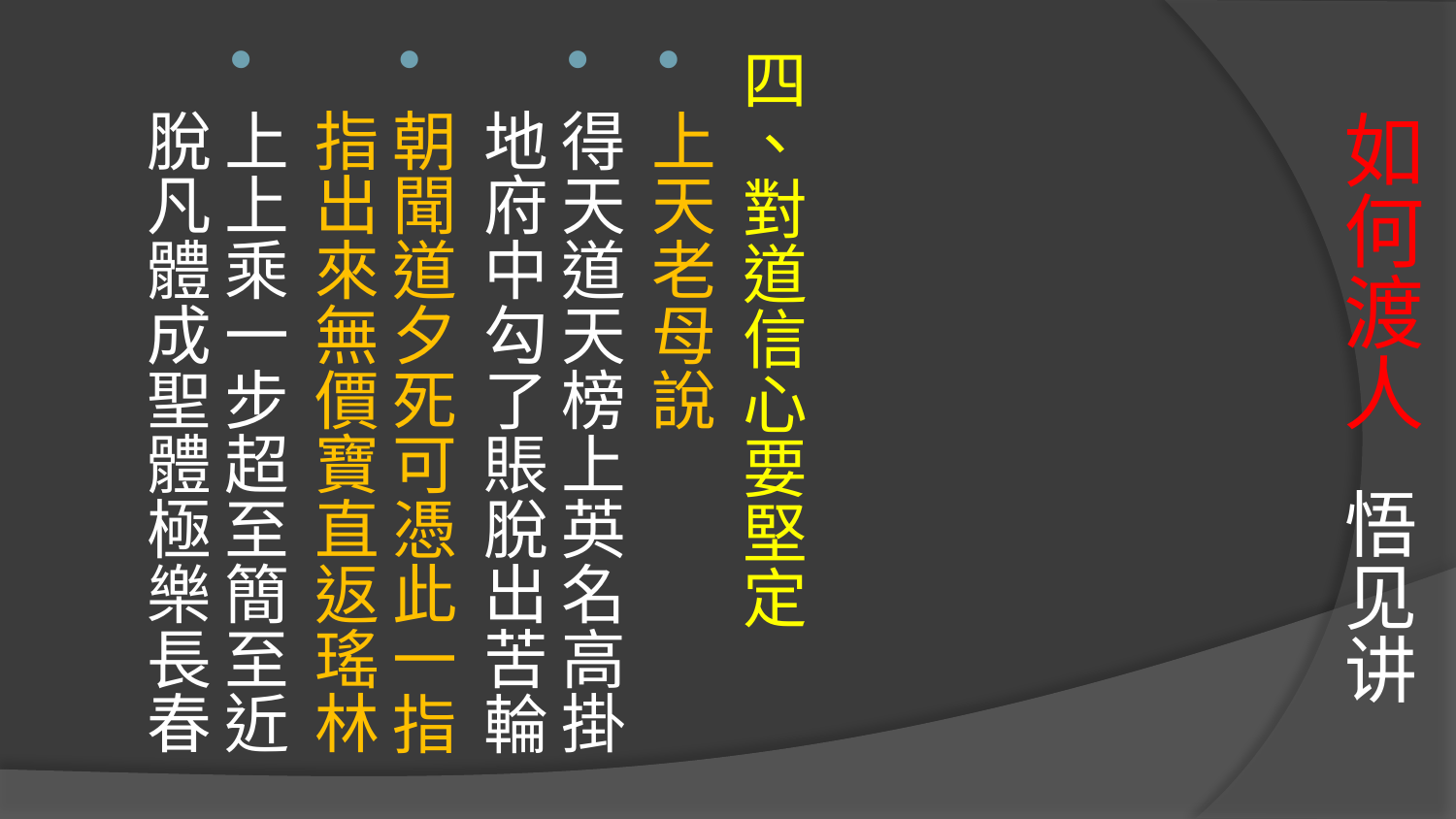

# 如何渡人   悟见讲
四、對道信心要堅定
上天老母說
得天道天榜上英名高掛 地府中勾了賬脫出苦輪
朝聞道夕死可憑此一指 指出來無價寶直返瑤林
上上乘一步超至簡至近 脫凡體成聖體極樂長春